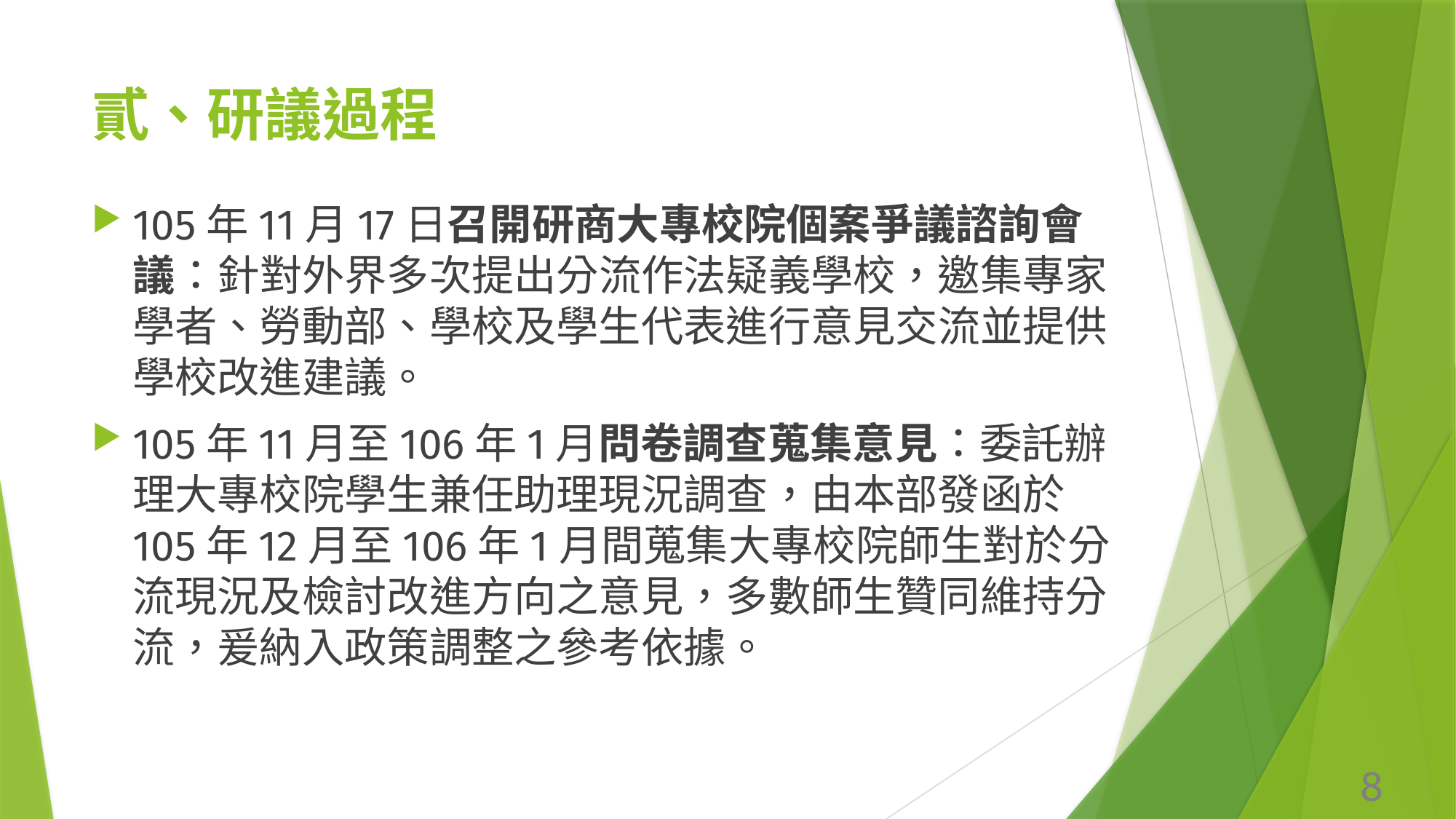

# 貳、研議過程
105年11月17日召開研商大專校院個案爭議諮詢會議：針對外界多次提出分流作法疑義學校，邀集專家學者、勞動部、學校及學生代表進行意見交流並提供學校改進建議。
105年11月至106年1月問卷調查蒐集意見：委託辦理大專校院學生兼任助理現況調查，由本部發函於105年12月至106年1月間蒐集大專校院師生對於分流現況及檢討改進方向之意見，多數師生贊同維持分流，爰納入政策調整之參考依據。
8